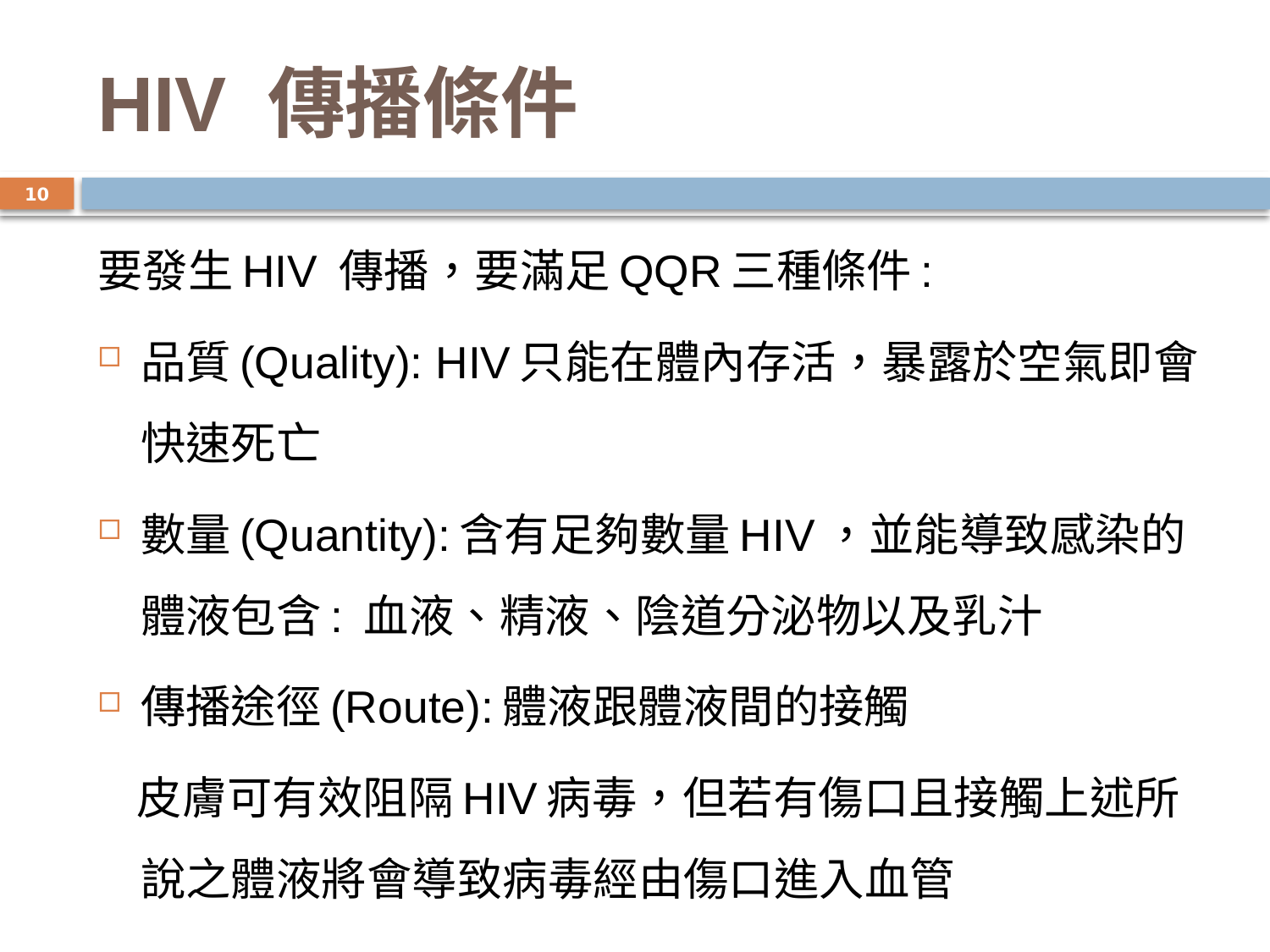

# HIV 傳播條件
10
要發生HIV 傳播，要滿足QQR三種條件:
品質(Quality): HIV只能在體內存活，暴露於空氣即會快速死亡
數量(Quantity):含有足夠數量HIV，並能導致感染的體液包含: 血液、精液、陰道分泌物以及乳汁
傳播途徑(Route):體液跟體液間的接觸
   皮膚可有效阻隔HIV病毒，但若有傷口且接觸上述所說之體液將會導致病毒經由傷口進入血管